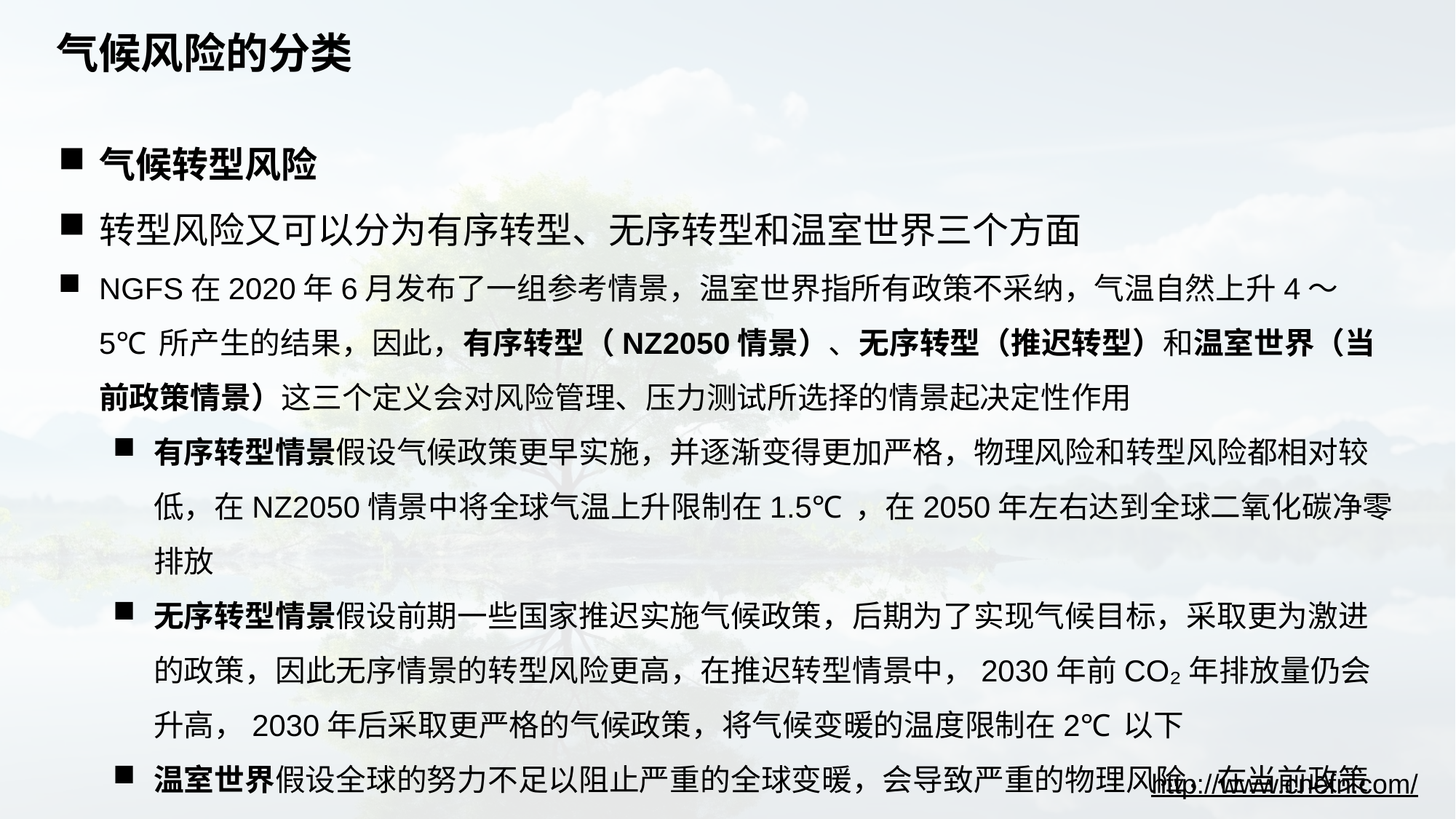

# 气候风险的分类
气候转型风险
转型风险又可以分为有序转型、无序转型和温室世界三个方面
NGFS在2020年6月发布了一组参考情景，温室世界指所有政策不采纳，气温自然上升4～5℃所产生的结果，因此，有序转型（NZ2050情景）、无序转型（推迟转型）和温室世界（当前政策情景）这三个定义会对风险管理、压力测试所选择的情景起决定性作用
有序转型情景假设气候政策更早实施，并逐渐变得更加严格，物理风险和转型风险都相对较低，在NZ2050情景中将全球气温上升限制在1.5℃，在2050年左右达到全球二氧化碳净零排放
无序转型情景假设前期一些国家推迟实施气候政策，后期为了实现气候目标，采取更为激进的政策，因此无序情景的转型风险更高，在推迟转型情景中，2030年前CO₂年排放量仍会升高，2030年后采取更严格的气候政策，将气候变暖的温度限制在2℃以下
温室世界假设全球的努力不足以阻止严重的全球变暖，会导致严重的物理风险，在当前政策情景中，各国仅实施当前政策，本世纪末气温升幅高于高于3℃。